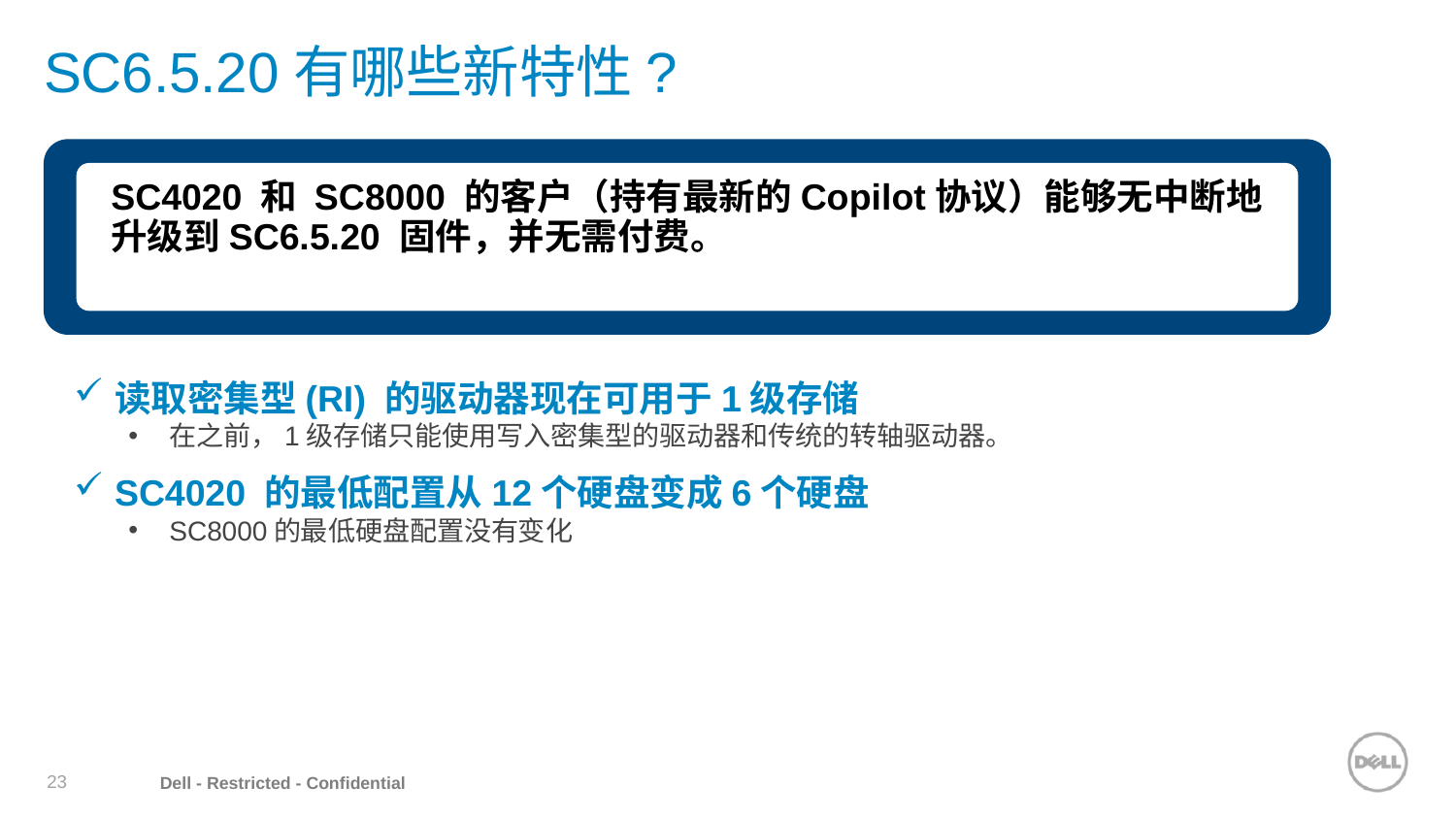

# SC6.5.20有哪些新特性?

SC4020 和 SC8000 的客户（持有最新的Copilot协议）能够无中断地升级到SC6.5.20 固件，并无需付费。
读取密集型(RI) 的驱动器现在可用于1级存储
在之前，1级存储只能使用写入密集型的驱动器和传统的转轴驱动器。
SC4020 的最低配置从12个硬盘变成6个硬盘
SC8000的最低硬盘配置没有变化